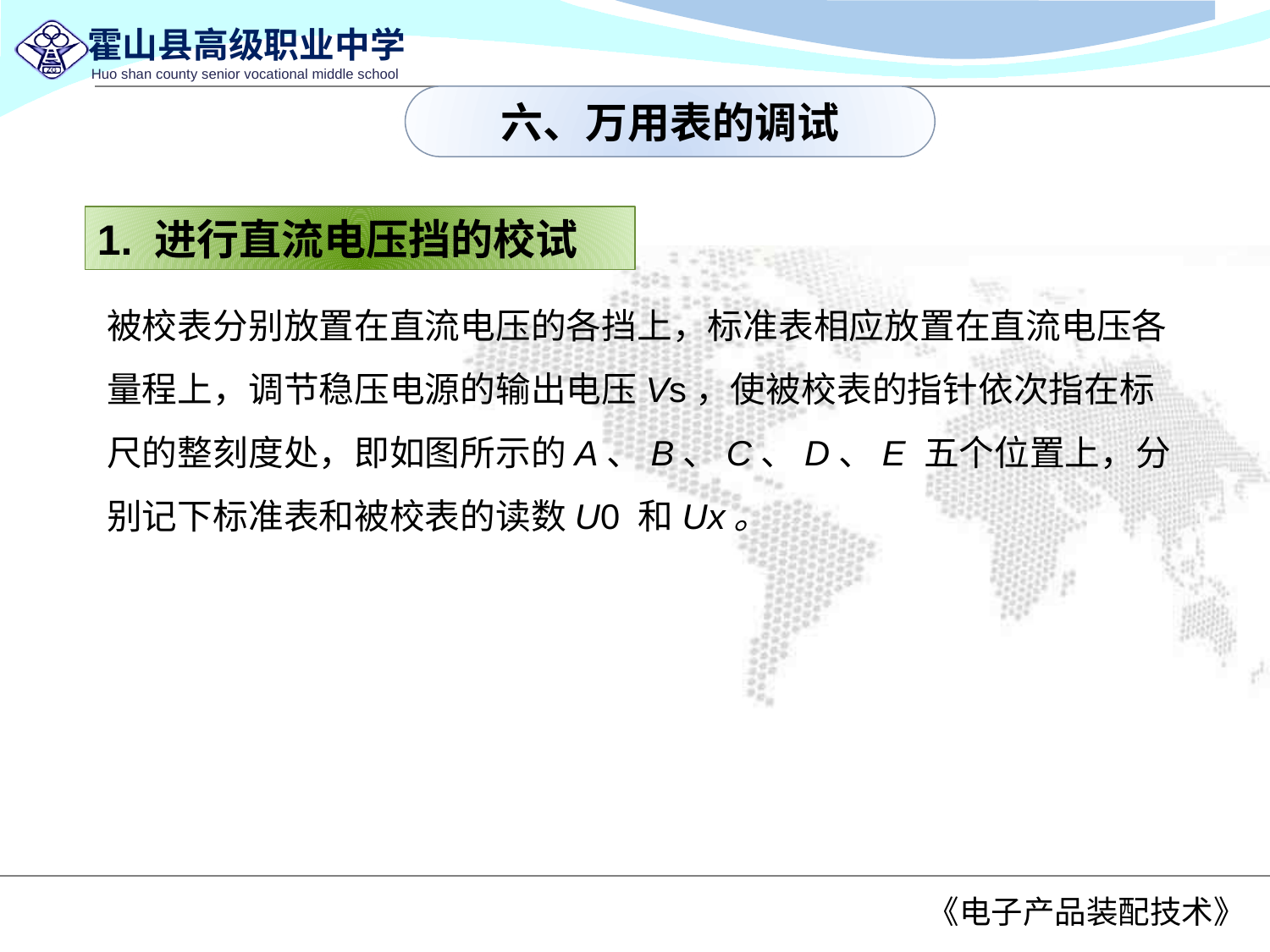

六、万用表的调试
1. 进行直流电压挡的校试
被校表分别放置在直流电压的各挡上，标准表相应放置在直流电压各量程上，调节稳压电源的输出电压Vs，使被校表的指针依次指在标尺的整刻度处，即如图所示的A、B、C、D、E 五个位置上，分别记下标准表和被校表的读数U0 和Ux。